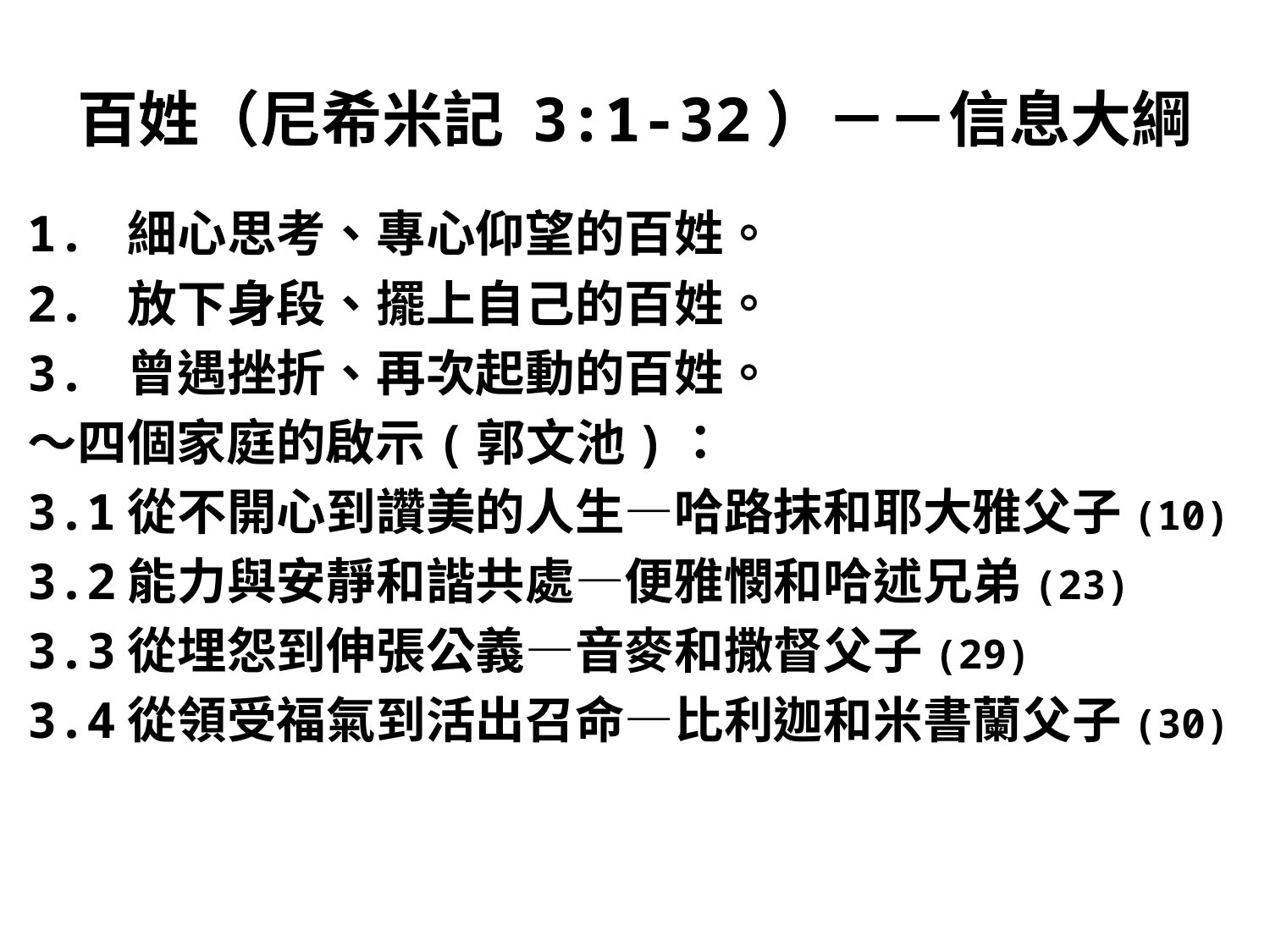

# 百姓（尼希米記 3:1-32）－－信息大綱
1. 細心思考、專心仰望的百姓。
2. 放下身段、擺上自己的百姓。
3. 曾遇挫折、再次起動的百姓。
～四個家庭的啟示(郭文池)：
3.1從不開心到讚美的人生—哈路抹和耶大雅父子(10)
3.2能力與安靜和諧共處—便雅憫和哈述兄弟(23)
3.3從埋怨到伸張公義—音麥和撒督父子(29)
3.4從領受福氣到活出召命—比利迦和米書蘭父子(30)